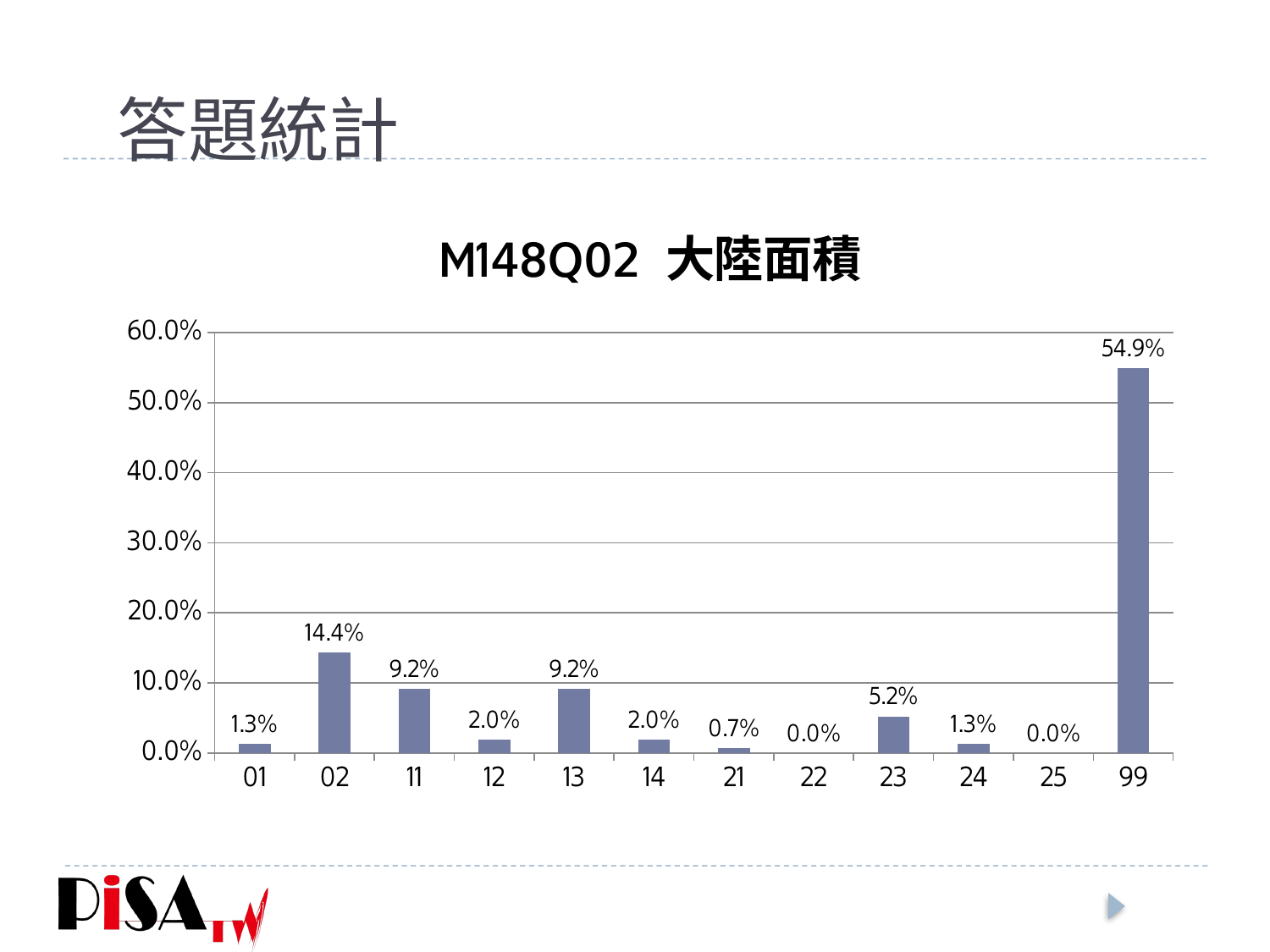

# 答題統計

### Chart: M148Q02 大陸面積

| Category |  |
|---|---|
| 01 | 0.013071895424836603 |
| 02 | 0.14379084967320271 |
| 11 | 0.0915032679738563 |
| 12 | 0.0196078431372549 |
| 13 | 0.0915032679738563 |
| 14 | 0.0196078431372549 |
| 21 | 0.006535947712418315 |
| 22 | 0.0 |
| 23 | 0.05228758169934652 |
| 24 | 0.013071895424836603 |
| 25 | 0.0 |
| 99 | 0.5490196078431376 |